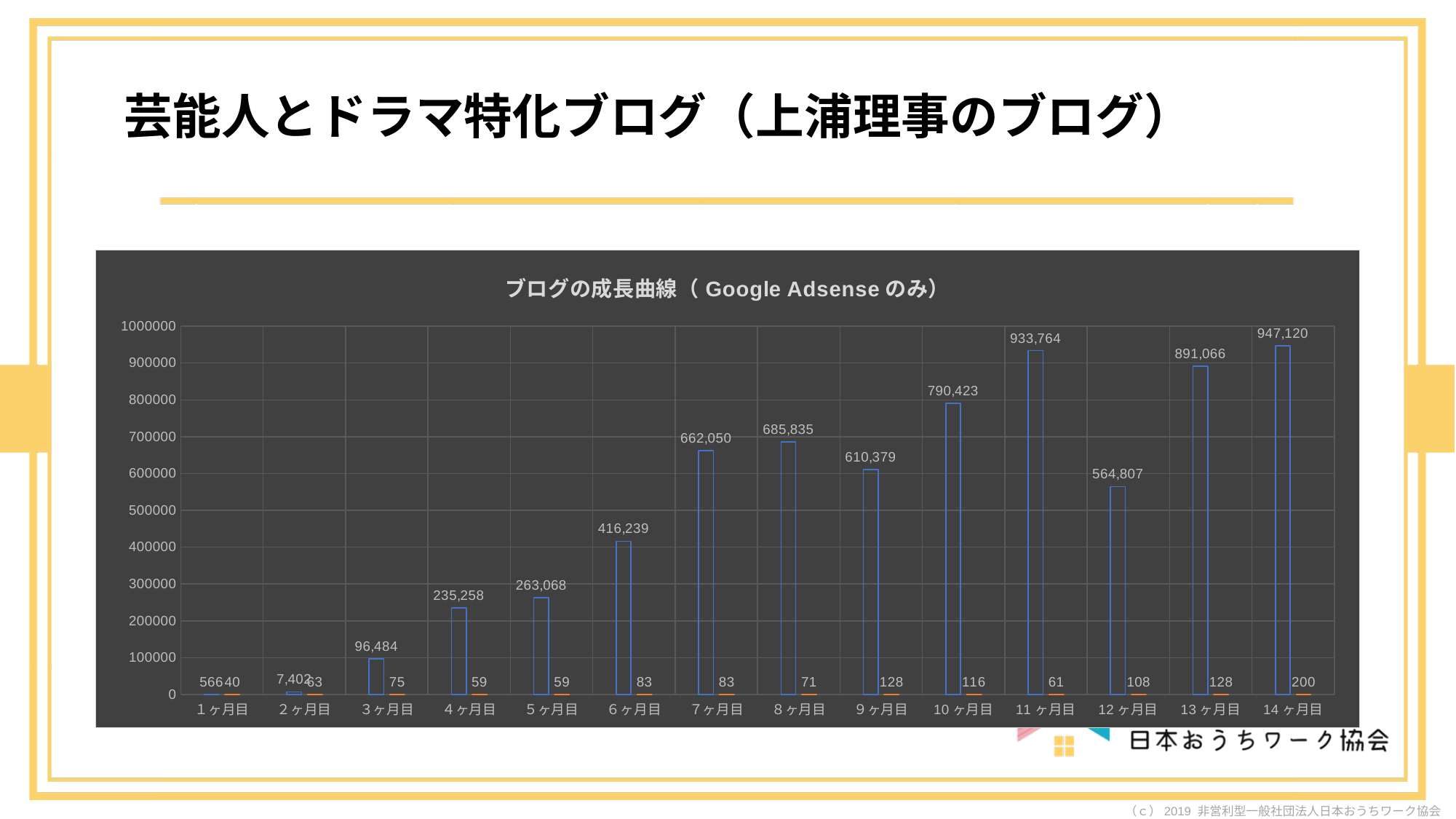

芸能人とドラマ特化ブログ（上浦理事のブログ）

### Chart: ブログの成長曲線（Google Adsenseのみ）

| Category | アドセンス収益 | 記事数 |
|---|---|---|
| １ヶ月目 | 566.0 | 40.0 |
| ２ヶ月目 | 7402.0 | 63.0 |
| ３ヶ月目 | 96484.0 | 75.0 |
| ４ヶ月目 | 235258.0 | 59.0 |
| ５ヶ月目 | 263068.0 | 59.0 |
| ６ヶ月目 | 416239.0 | 83.0 |
| ７ヶ月目 | 662050.0 | 83.0 |
| ８ヶ月目 | 685835.0 | 71.0 |
| ９ヶ月目 | 610379.0 | 128.0 |
| 10ヶ月目 | 790423.0 | 116.0 |
| 11ヶ月目 | 933764.0 | 61.0 |
| 12ヶ月目 | 564807.0 | 108.0 |
| 13ヶ月目 | 891066.0 | 128.0 |
| 14ヶ月目 | 947120.0 | 200.0 |